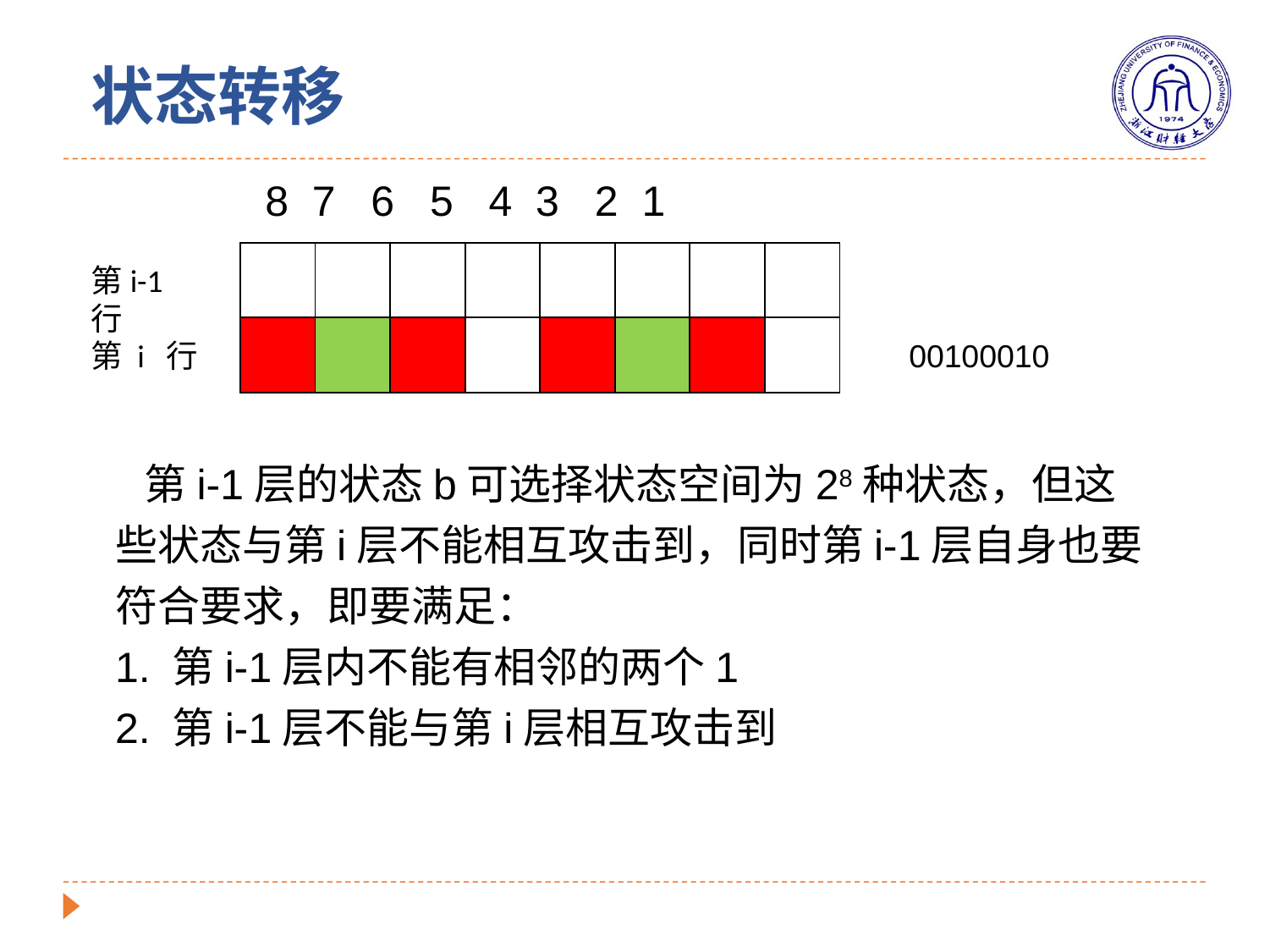

状态转移
8  7   6   5   4  3   2  1
|  |  |  |  |  |  |  |  |
| --- | --- | --- | --- | --- | --- | --- | --- |
|  |  |  |  |  |  |  |  |
第i-1行
第 i  行
00100010
  第i-1层的状态b可选择状态空间为28种状态，但这些状态与第i层不能相互攻击到，同时第i-1层自身也要符合要求，即要满足：
1. 第i-1层内不能有相邻的两个1
2. 第i-1层不能与第i层相互攻击到
38